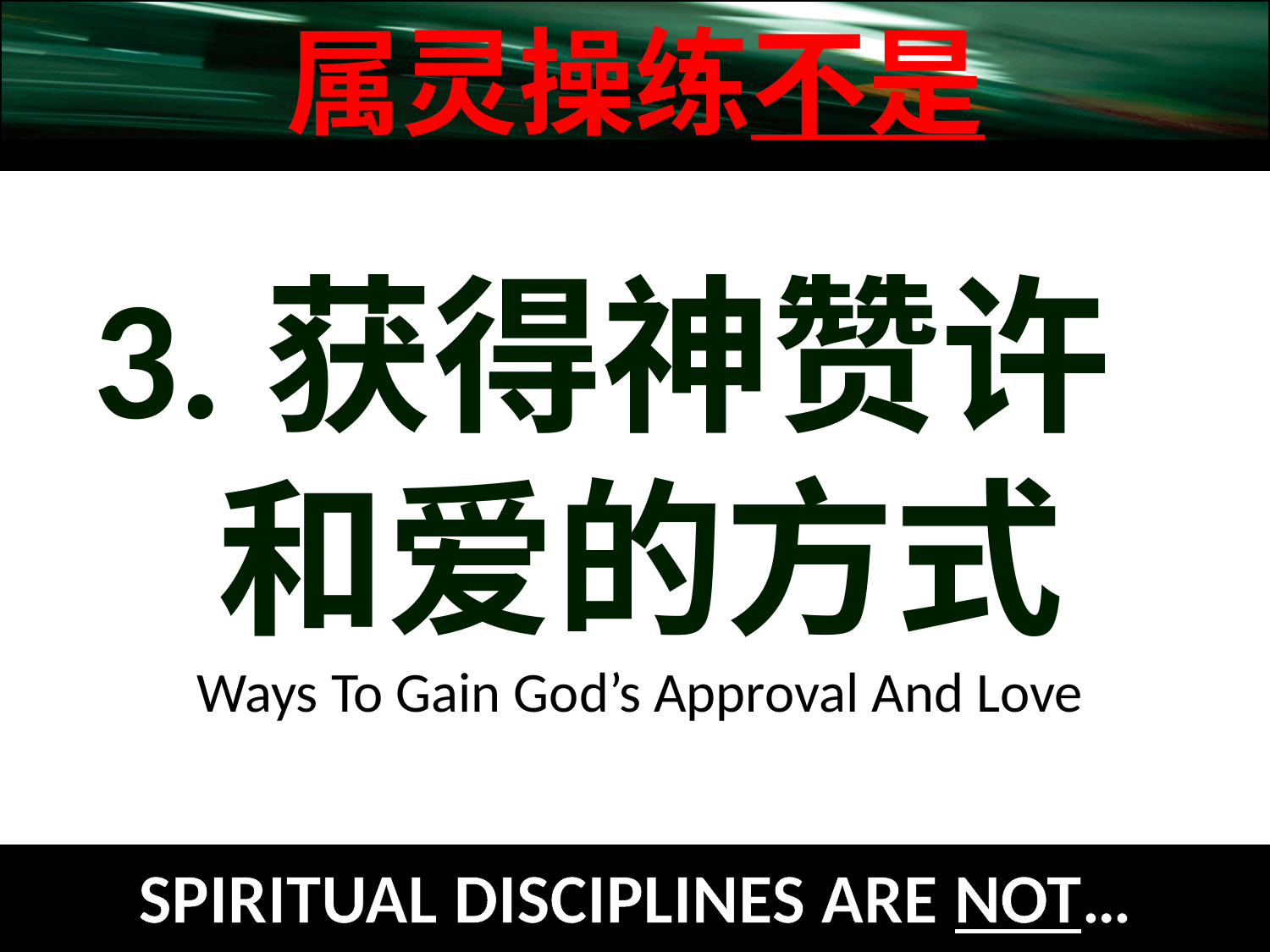

属灵操练不是

3.获得神赞许   和爱的方式
Ways To Gain God’s Approval And Love
SPIRITUAL DISCIPLINES ARE NOT…